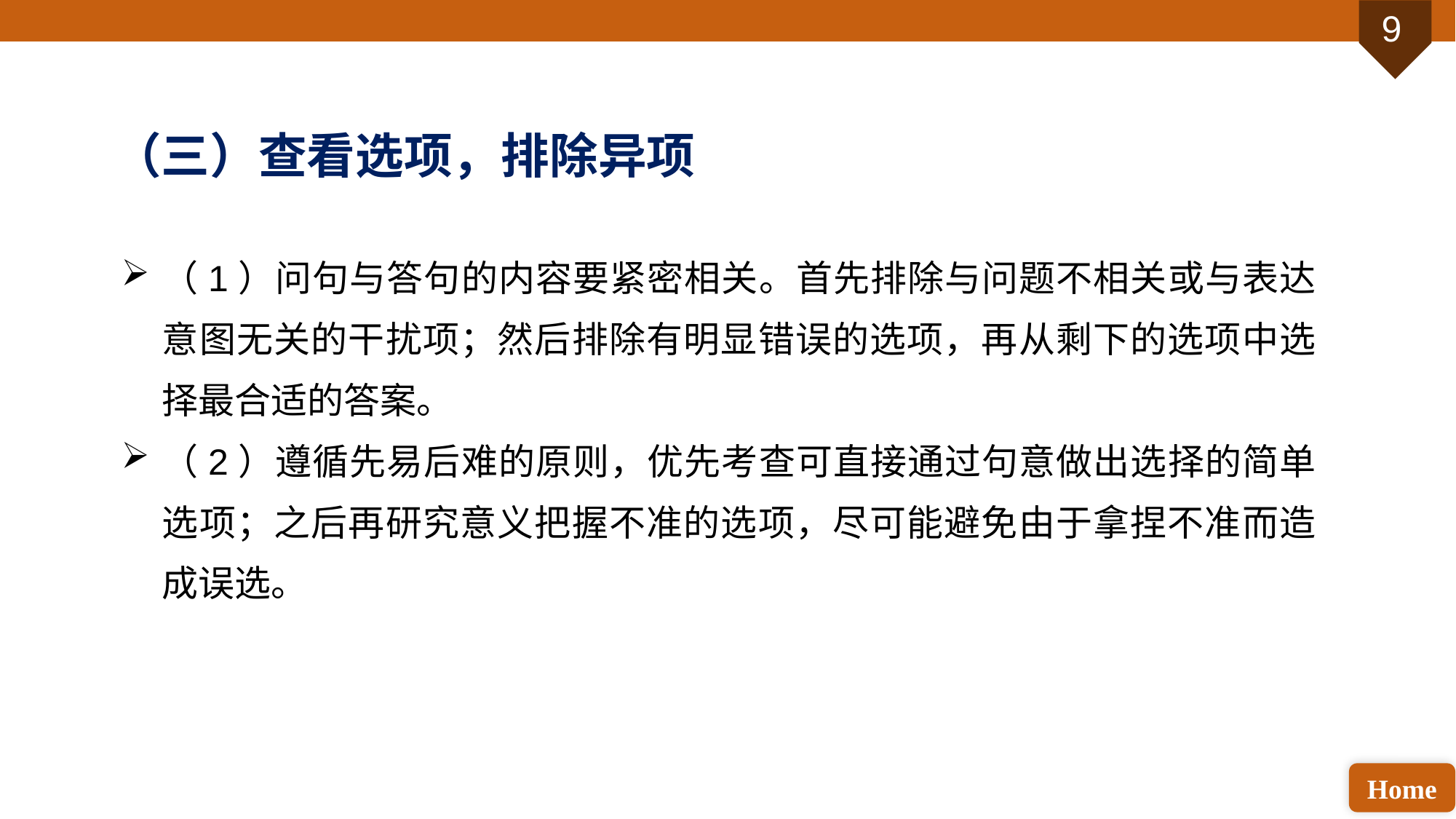

（三）查看选项，排除异项
（1）问句与答句的内容要紧密相关。首先排除与问题不相关或与表达意图无关的干扰项；然后排除有明显错误的选项，再从剩下的选项中选择最合适的答案。
（2）遵循先易后难的原则，优先考查可直接通过句意做出选择的简单选项；之后再研究意义把握不准的选项，尽可能避免由于拿捏不准而造成误选。